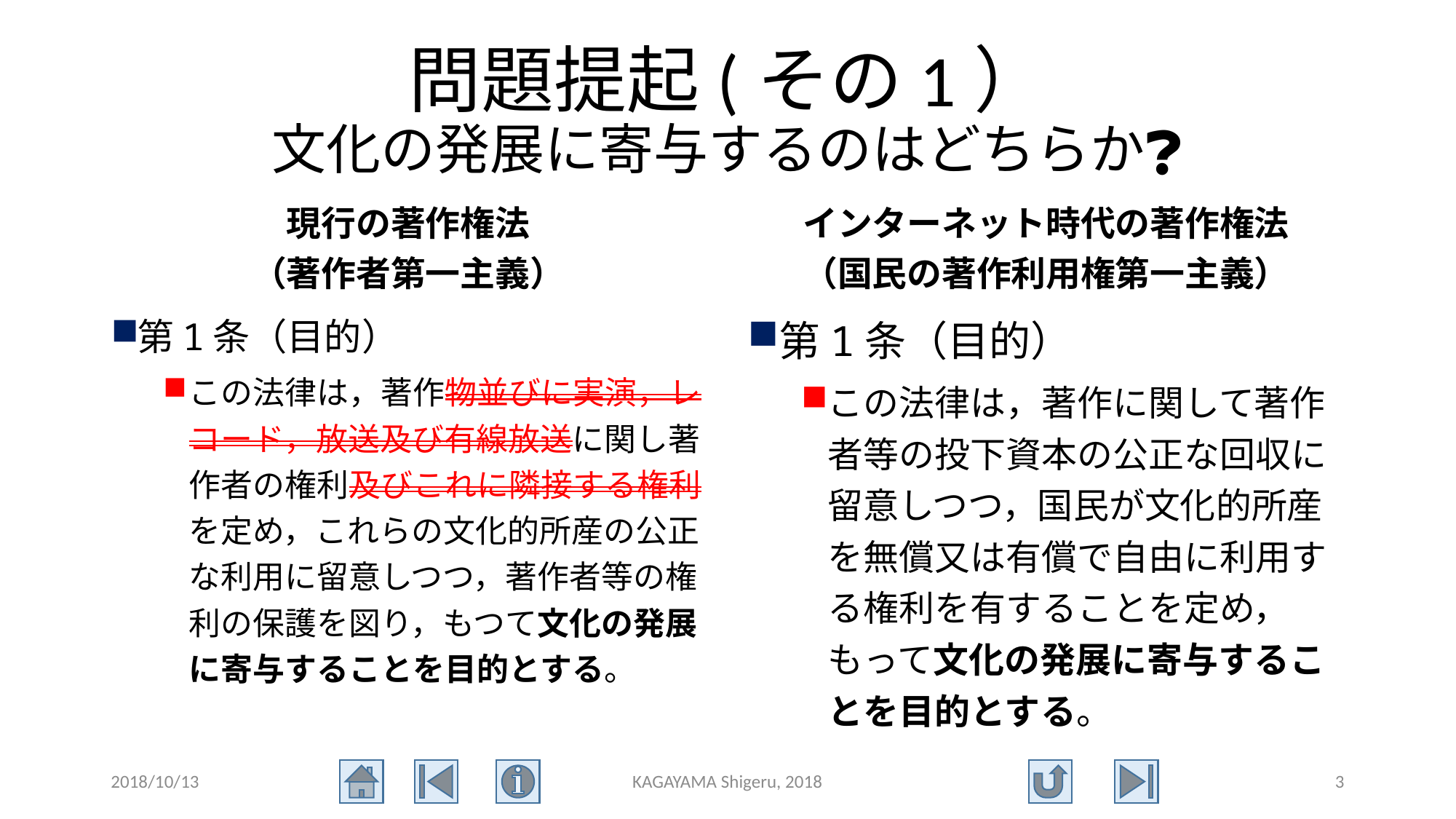

# 問題提起(その1） 文化の発展に寄与するのはどちらか❓
現行の著作権法
（著作者第一主義）
インターネット時代の著作権法
（国民の著作利用権第一主義）
第1条（目的）
この法律は，著作物並びに実演，レコード，放送及び有線放送に関し著作者の権利及びこれに隣接する権利を定め，これらの文化的所産の公正な利用に留意しつつ，著作者等の権利の保護を図り，もつて文化の発展に寄与することを目的とする。
第1条（目的）
この法律は，著作に関して著作者等の投下資本の公正な回収に留意しつつ，国民が文化的所産を無償又は有償で自由に利用する権利を有することを定め，もって文化の発展に寄与することを目的とする。
2018/10/13
KAGAYAMA Shigeru, 2018
3